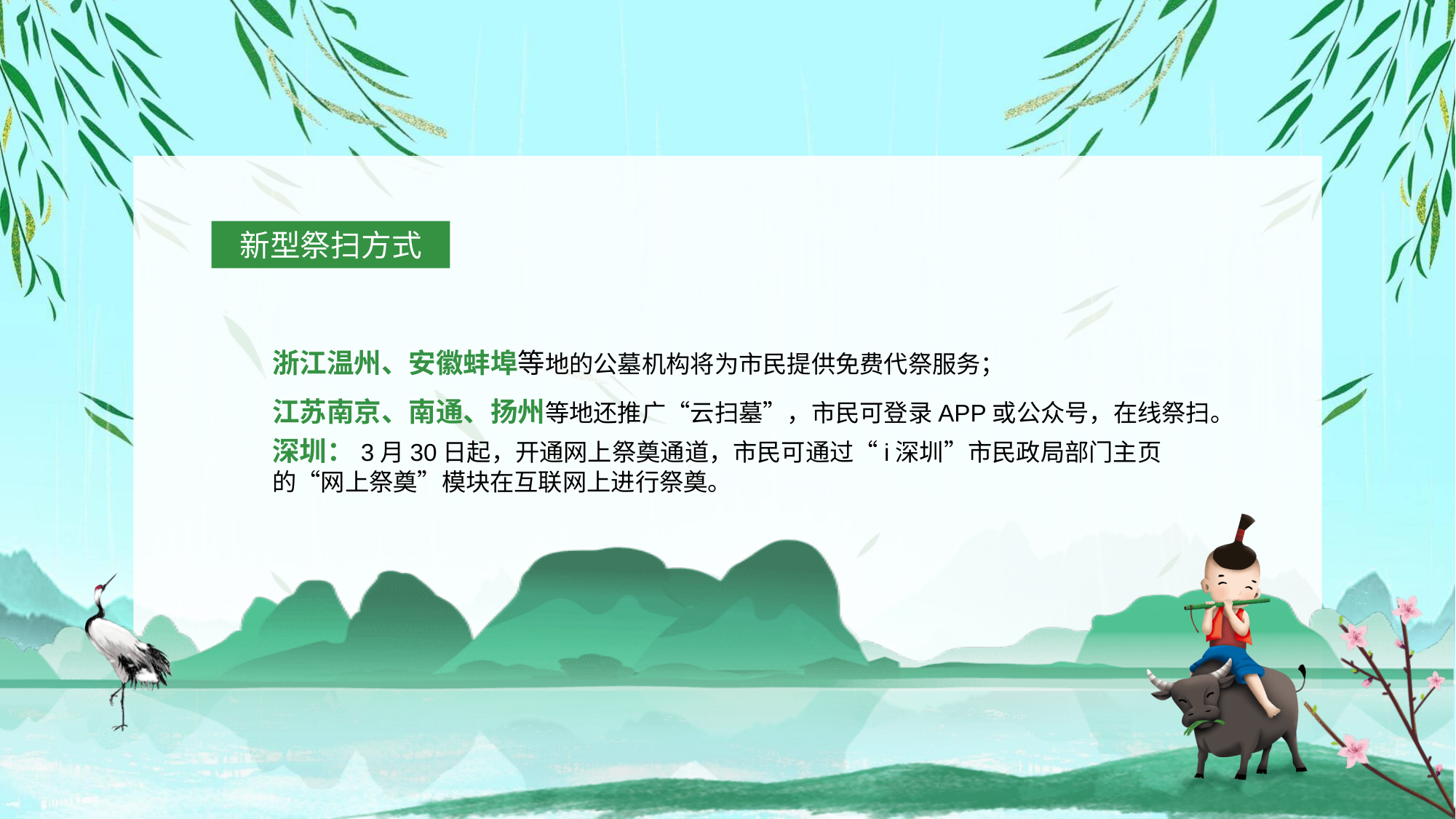

新型祭扫方式
浙江温州、安徽蚌埠等地的公墓机构将为市民提供免费代祭服务；
江苏南京、南通、扬州等地还推广“云扫墓”，市民可登录APP或公众号，在线祭扫。
深圳：3月30日起，开通网上祭奠通道，市民可通过“i深圳”市民政局部门主页的“网上祭奠”模块在互联网上进行祭奠。